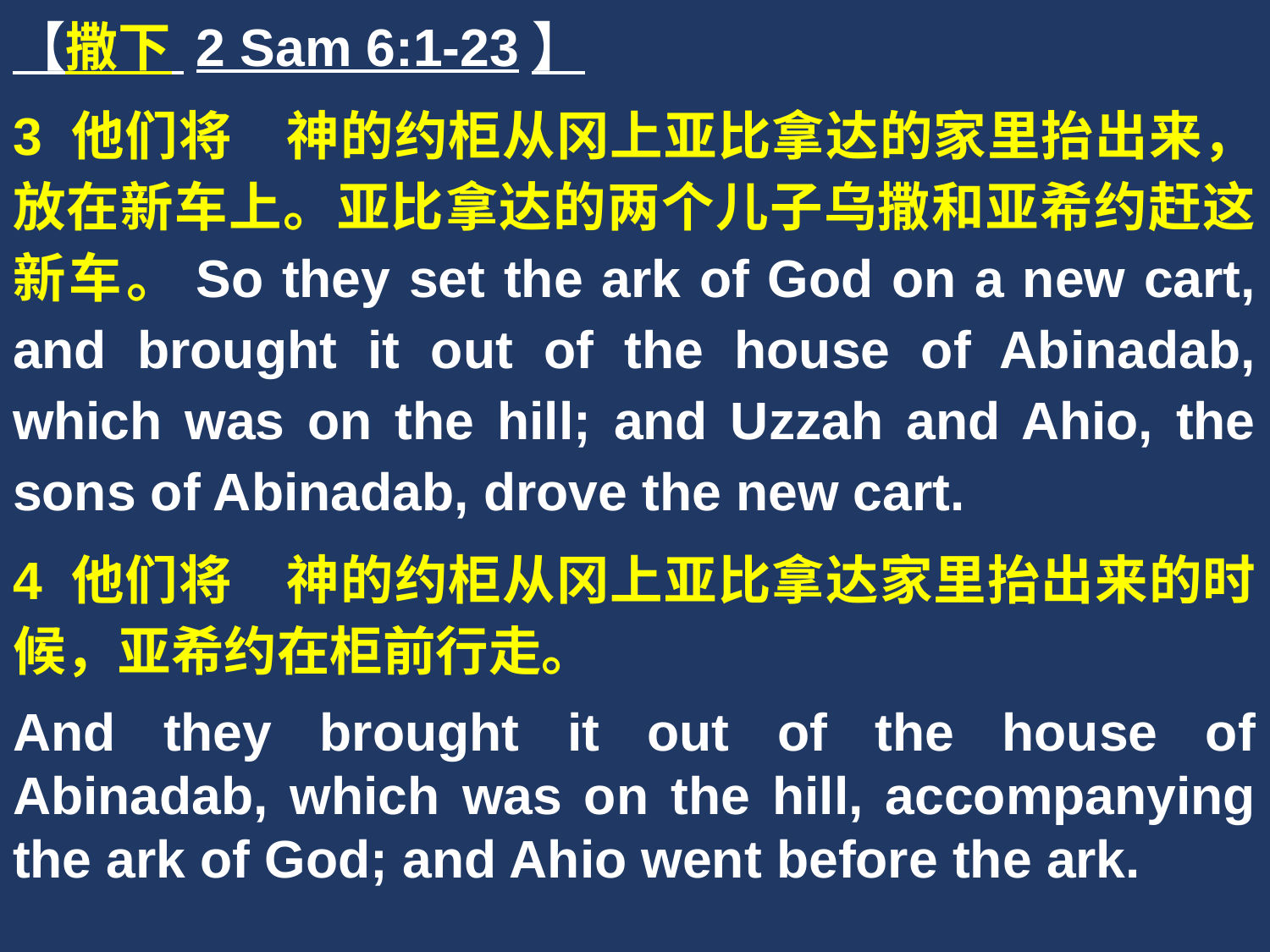

【撒下 2 Sam 6:1-23】
3 他们将　神的约柜从冈上亚比拿达的家里抬出来，放在新车上。亚比拿达的两个儿子乌撒和亚希约赶这新车。So they set the ark of God on a new cart, and brought it out of the house of Abinadab, which was on the hill; and Uzzah and Ahio, the sons of Abinadab, drove the new cart.
4 他们将　神的约柜从冈上亚比拿达家里抬出来的时候，亚希约在柜前行走。
And they brought it out of the house of Abinadab, which was on the hill, accompanying the ark of God; and Ahio went before the ark.